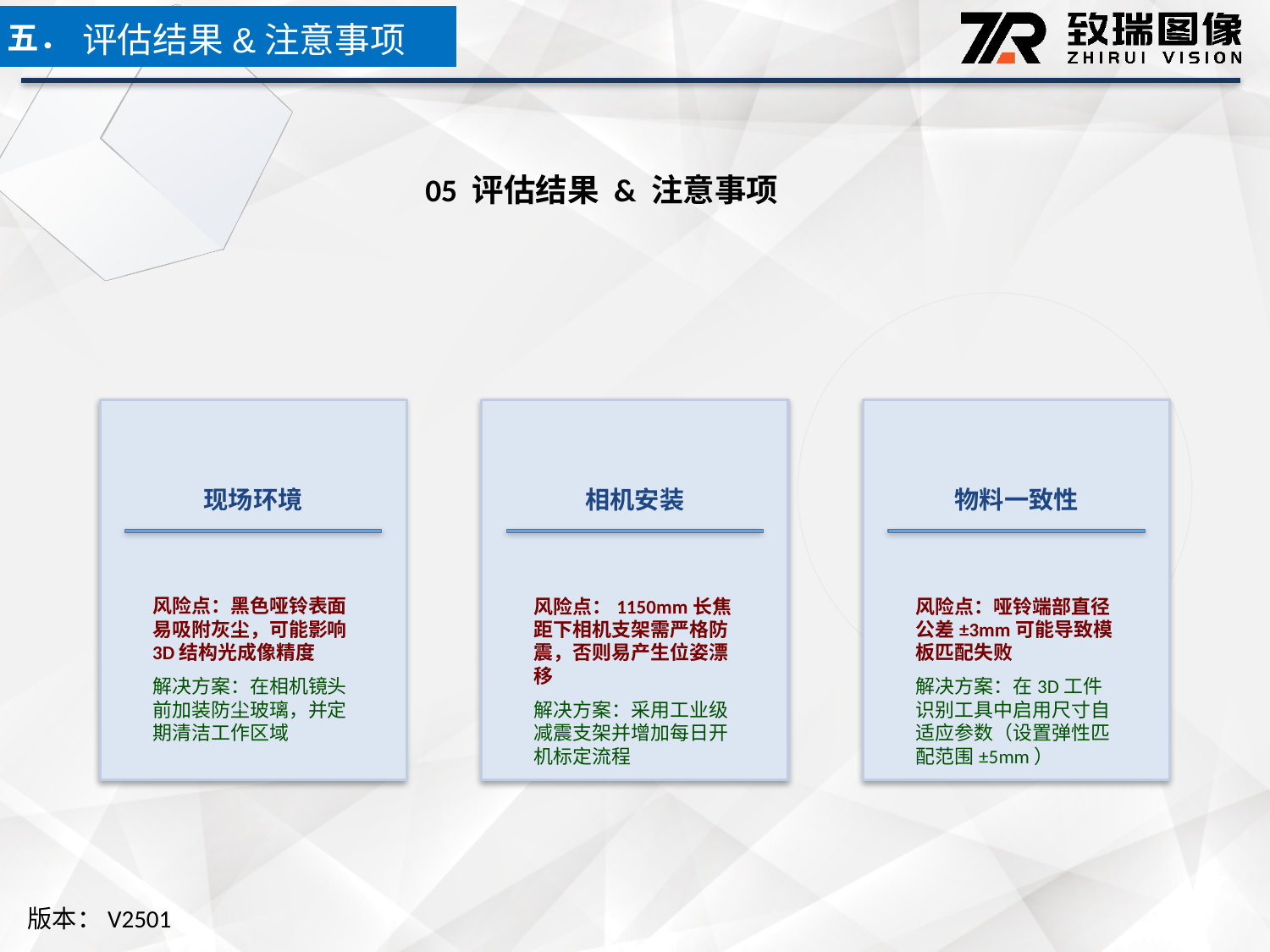

五．
评估结果&注意事项

05 评估结果 & 注意事项

现场环境

相机安装

物料一致性

风险点：黑色哑铃表面易吸附灰尘，可能影响3D结构光成像精度
解决方案：在相机镜头前加装防尘玻璃，并定期清洁工作区域

风险点：1150mm长焦距下相机支架需严格防震，否则易产生位姿漂移
解决方案：采用工业级减震支架并增加每日开机标定流程

风险点：哑铃端部直径公差±3mm可能导致模板匹配失败
解决方案：在3D工件识别工具中启用尺寸自适应参数（设置弹性匹配范围±5mm）